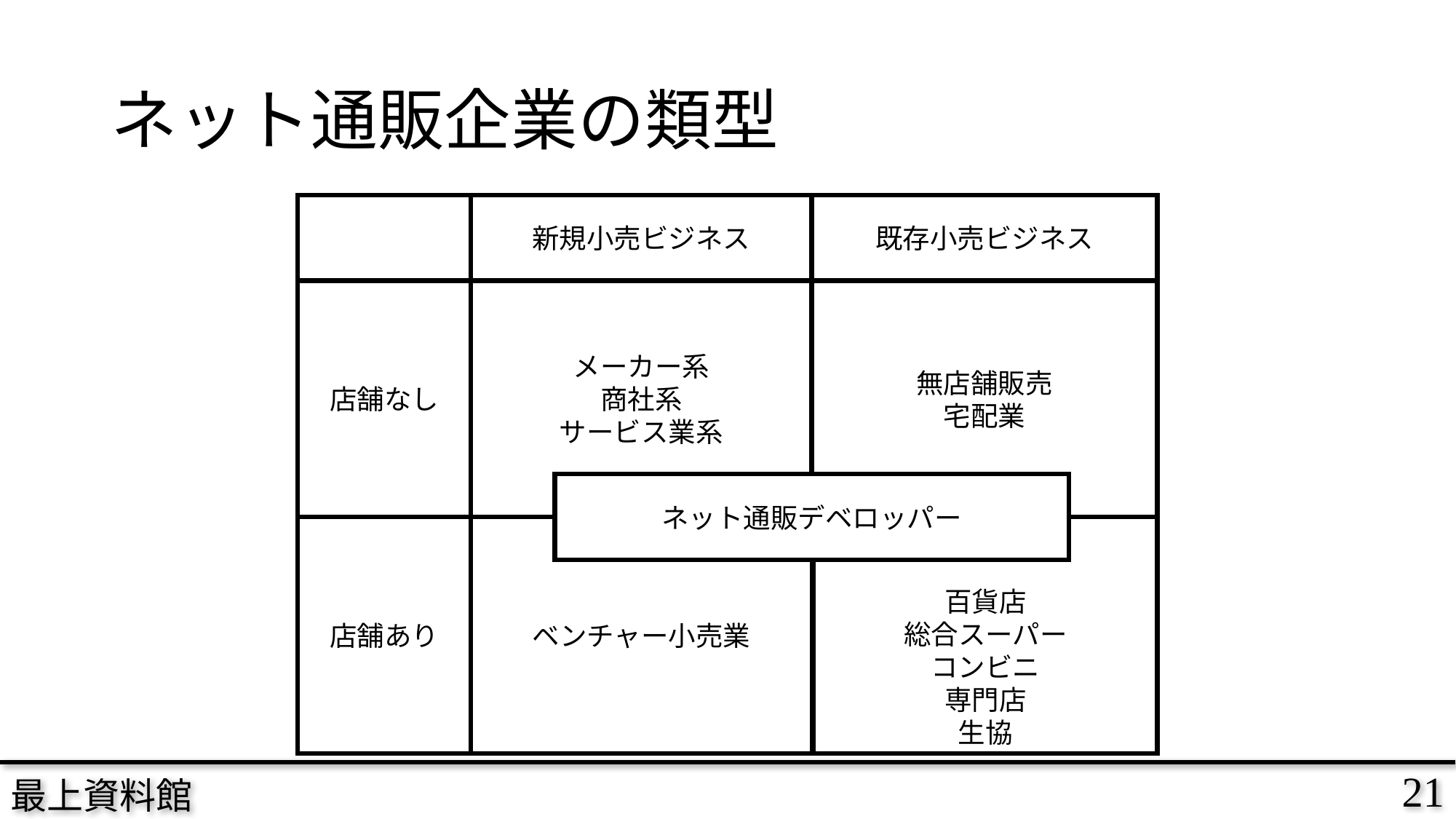

# ネット通販企業の類型

新規小売ビジネス
既存小売ビジネス
店舗なし
メーカー系
商社系
サービス業系
無店舗販売
宅配業
ネット通販デベロッパー
店舗あり
ベンチャー小売業
百貨店
総合スーパー
コンビニ
専門店
生協